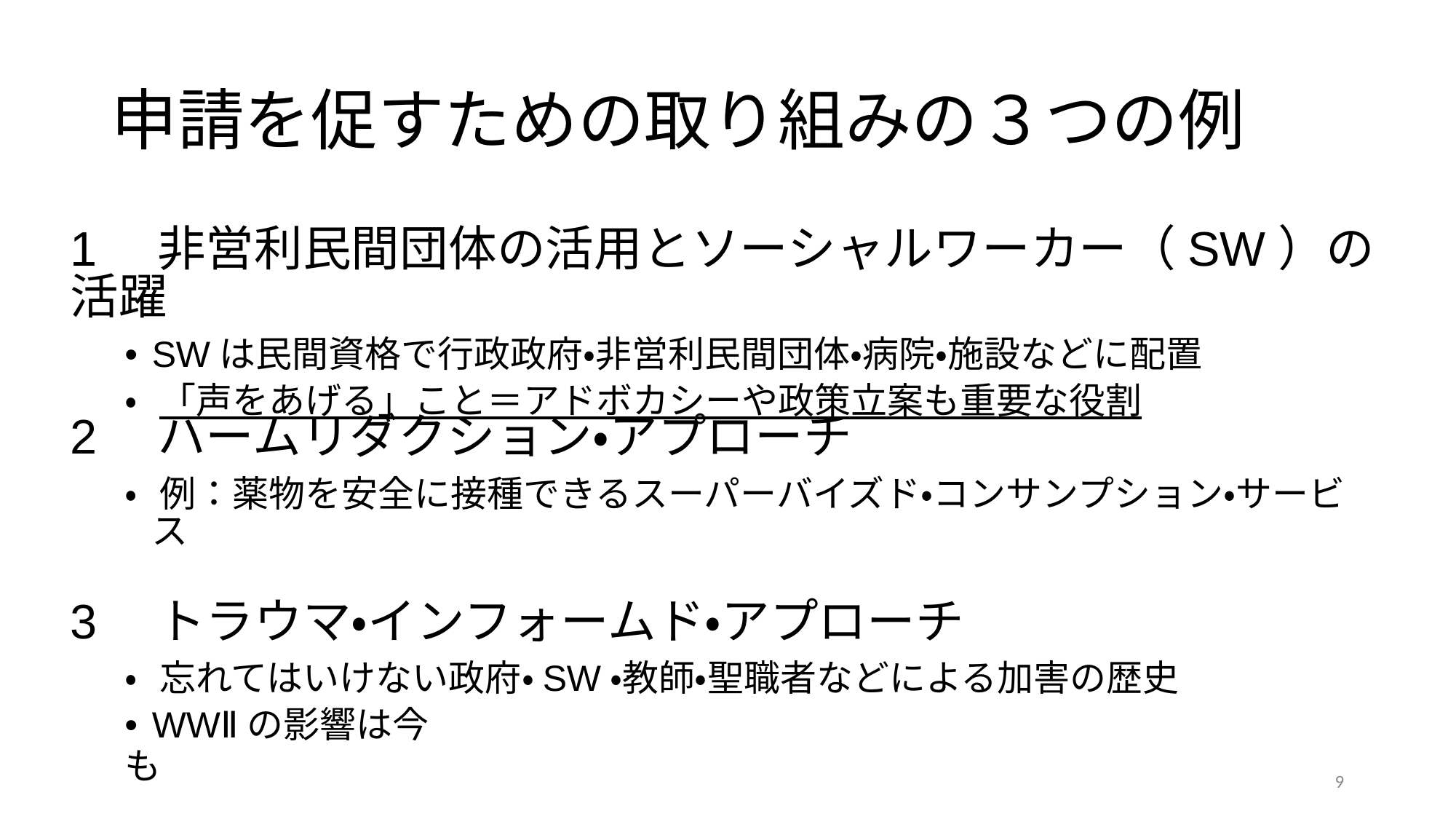

申請を促すための取り組みの３つの例
1　非営利民間団体の活用とソーシャルワーカー（SW）の活躍
• SWは民間資格で行政政府・非営利民間団体・病院・施設などに配置
• 「声をあげる」こと＝アドボカシーや政策立案も重要な役割
2　ハームリダクション・アプローチ
• 例：薬物を安全に接種できるスーパーバイズド・コンサンプション・サービ
ス
3　トラウマ・インフォームド・アプローチ
• 忘れてはいけない政府・SW・教師・聖職者などによる加害の歴史
• WWⅡの影響は今も
9